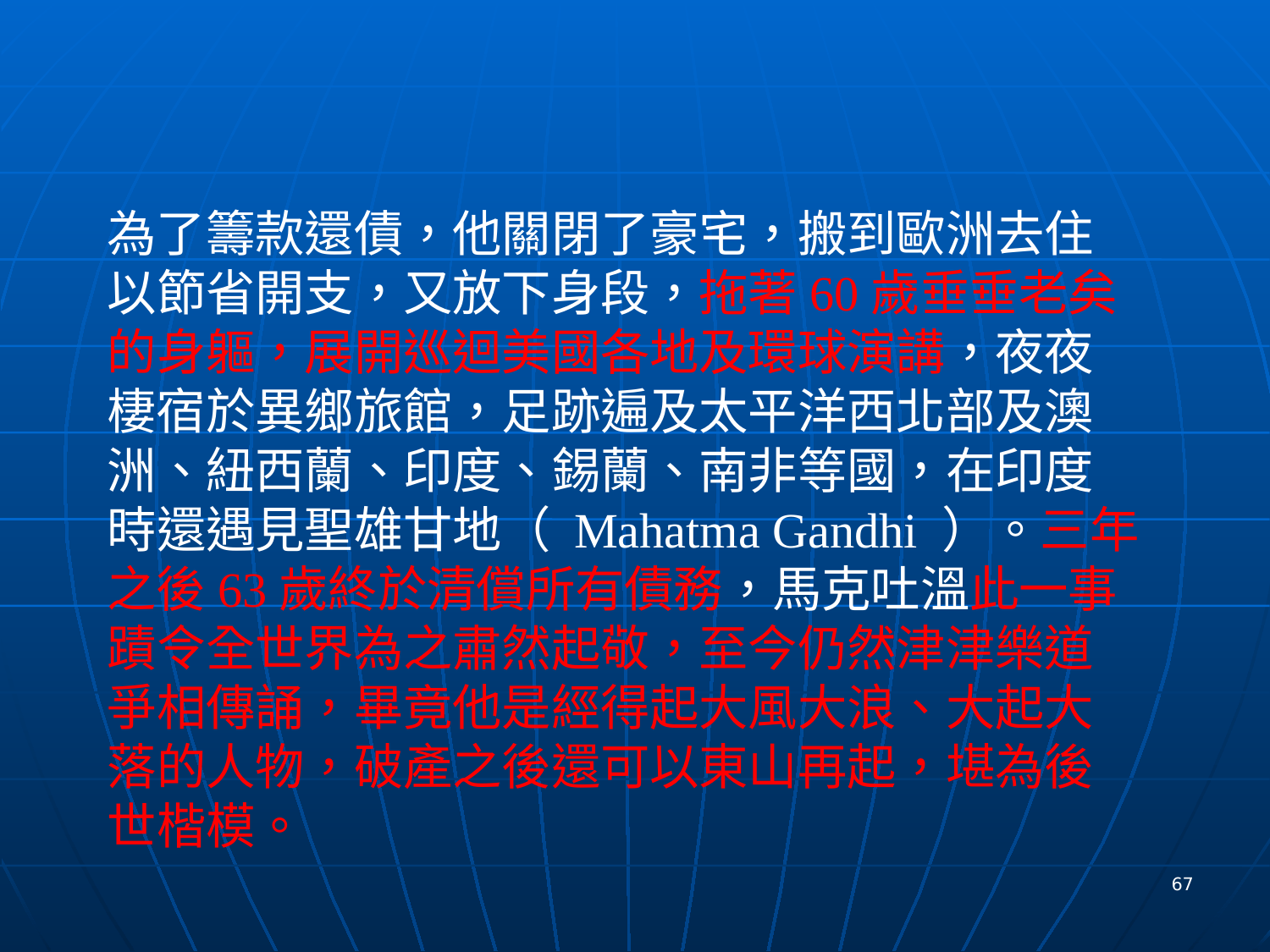

為了籌款還債，他關閉了豪宅，搬到歐洲去住以節省開支，又放下身段，拖著60歲垂垂老矣的身軀，展開巡迴美國各地及環球演講，夜夜棲宿於異鄉旅館，足跡遍及太平洋西北部及澳洲、紐西蘭、印度、錫蘭、南非等國，在印度時還遇見聖雄甘地（ Mahatma Gandhi ）。三年之後63歲終於清償所有債務，馬克吐溫此一事蹟令全世界為之肅然起敬，至今仍然津津樂道爭相傳誦，畢竟他是經得起大風大浪、大起大落的人物，破產之後還可以東山再起，堪為後世楷模。

67